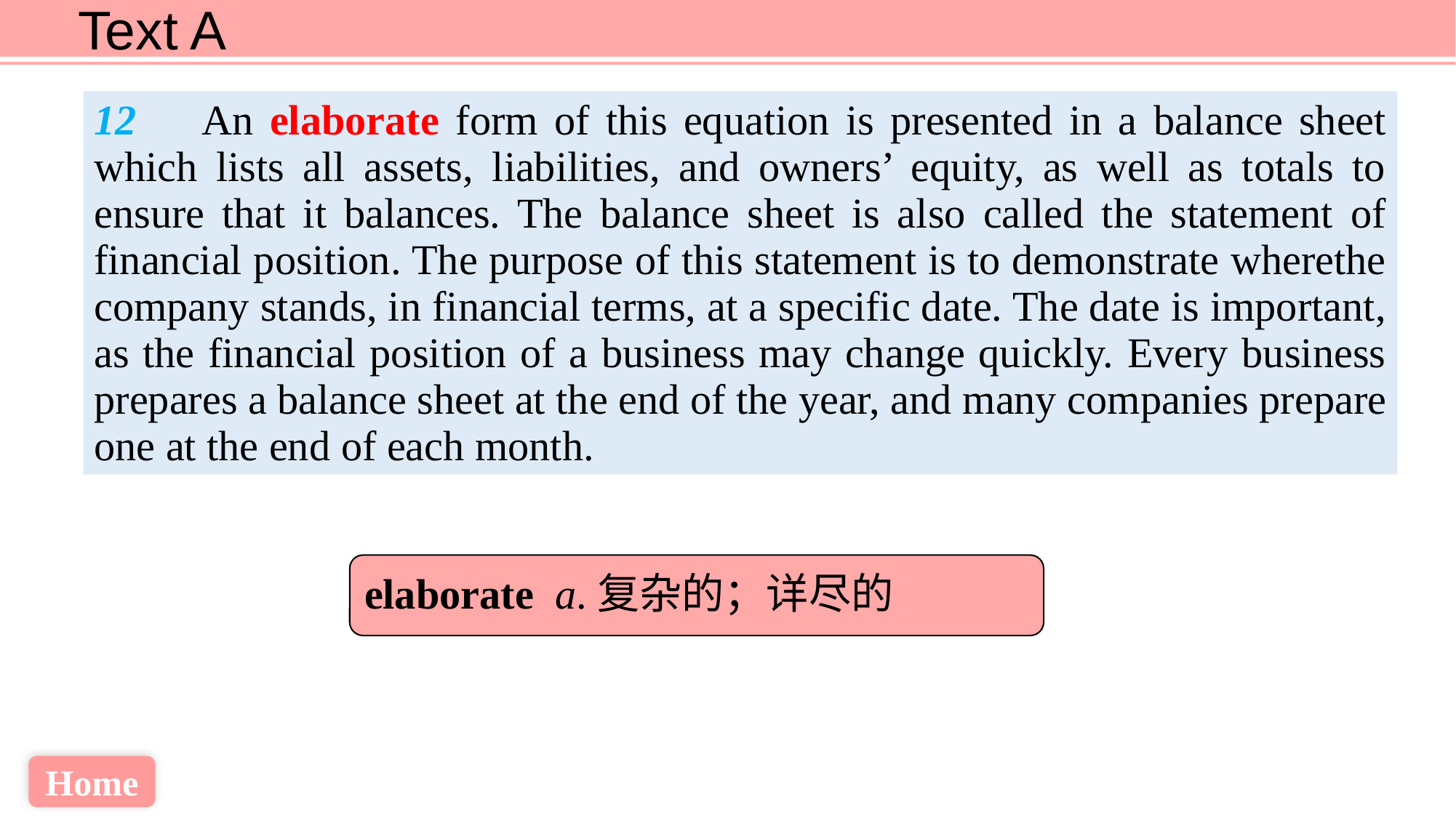

12    An elaborate form of this equation is presented in a balance sheet which lists all assets, liabilities, and owners’ equity, as well as totals to ensure that it balances. The balance sheet is also called the statement of financial position. The purpose of this statement is to demonstrate wherethe company stands, in financial terms, at a specific date. The date is important, as the financial position of a business may change quickly. Every business prepares a balance sheet at the end of the year, and many companies prepare one at the end of each month.

elaborate  a.复杂的；详尽的